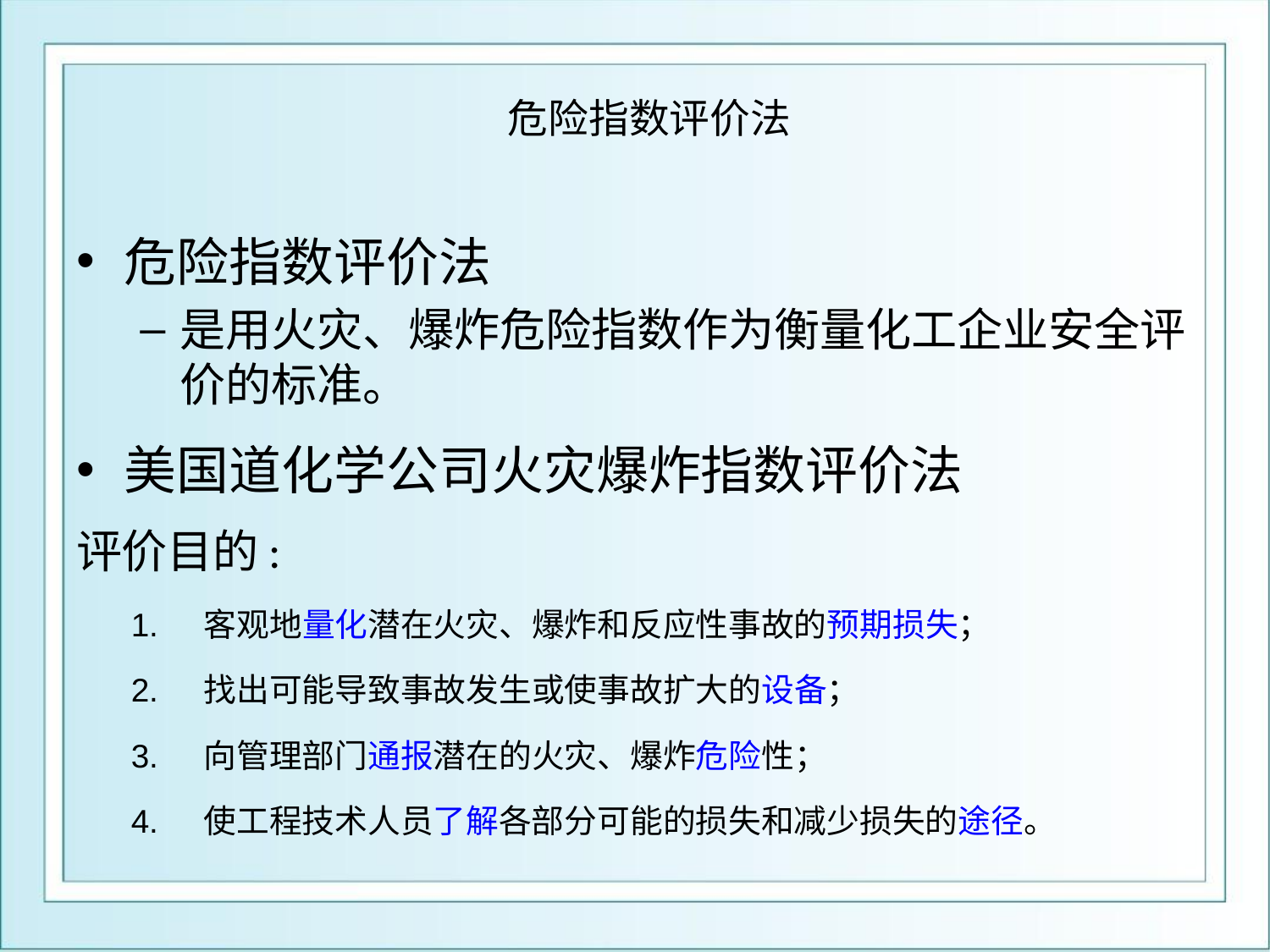

# 危险指数评价法
危险指数评价法
是用火灾、爆炸危险指数作为衡量化工企业安全评价的标准。
美国道化学公司火灾爆炸指数评价法
评价目的:
客观地量化潜在火灾、爆炸和反应性事故的预期损失；
找出可能导致事故发生或使事故扩大的设备；
向管理部门通报潜在的火灾、爆炸危险性；
使工程技术人员了解各部分可能的损失和减少损失的途径。